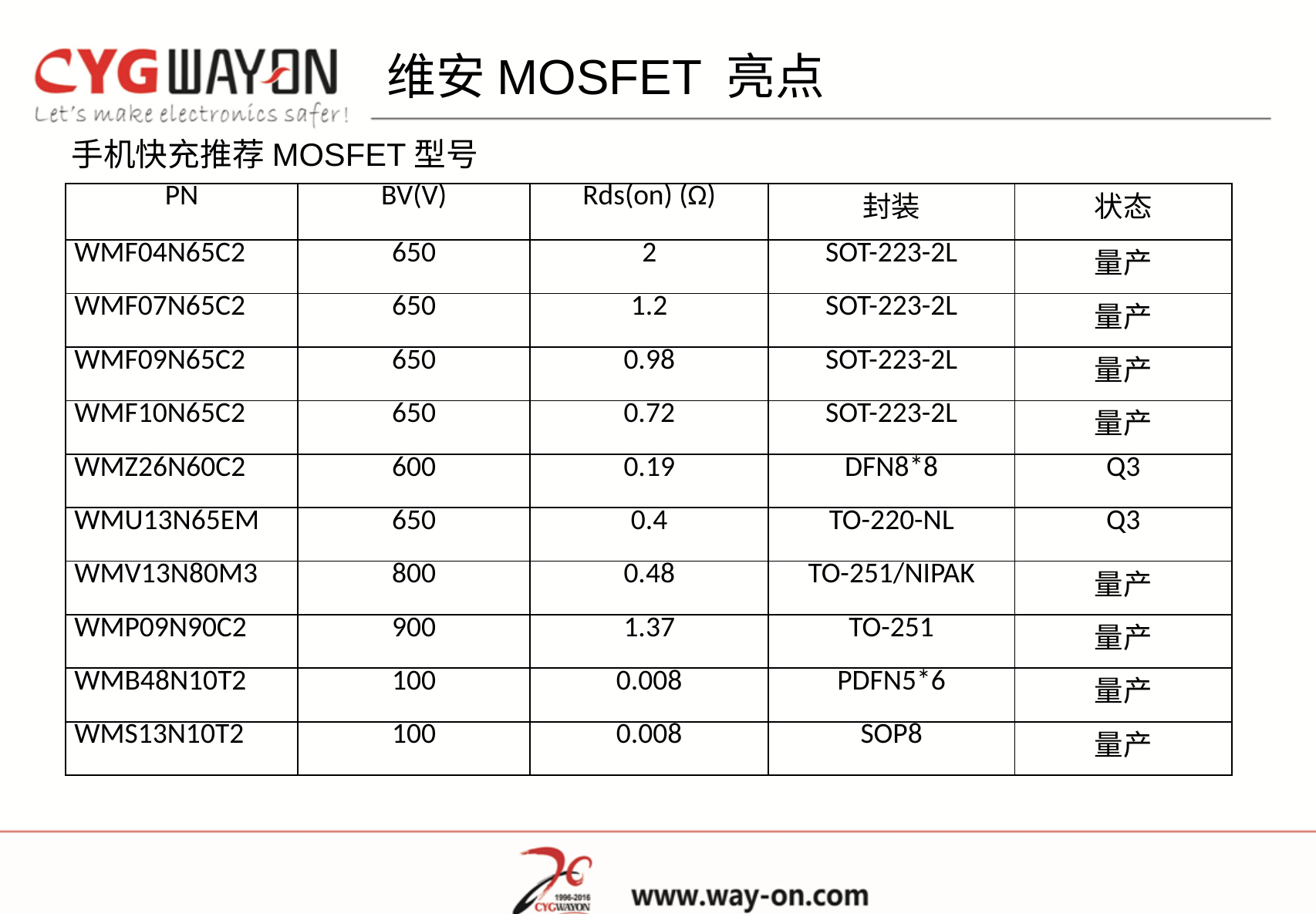

维安MOSFET 亮点
手机快充推荐MOSFET型号
| PN | BV(V) | Rds(on) (Ω) | 封装 | 状态 |
| --- | --- | --- | --- | --- |
| WMF04N65C2 | 650 | 2 | SOT-223-2L | 量产 |
| WMF07N65C2 | 650 | 1.2 | SOT-223-2L | 量产 |
| WMF09N65C2 | 650 | 0.98 | SOT-223-2L | 量产 |
| WMF10N65C2 | 650 | 0.72 | SOT-223-2L | 量产 |
| WMZ26N60C2 | 600 | 0.19 | DFN8\*8 | Q3 |
| WMU13N65EM | 650 | 0.4 | TO-220-NL | Q3 |
| WMV13N80M3 | 800 | 0.48 | TO-251/NIPAK | 量产 |
| WMP09N90C2 | 900 | 1.37 | TO-251 | 量产 |
| WMB48N10T2 | 100 | 0.008 | PDFN5\*6 | 量产 |
| WMS13N10T2 | 100 | 0.008 | SOP8 | 量产 |